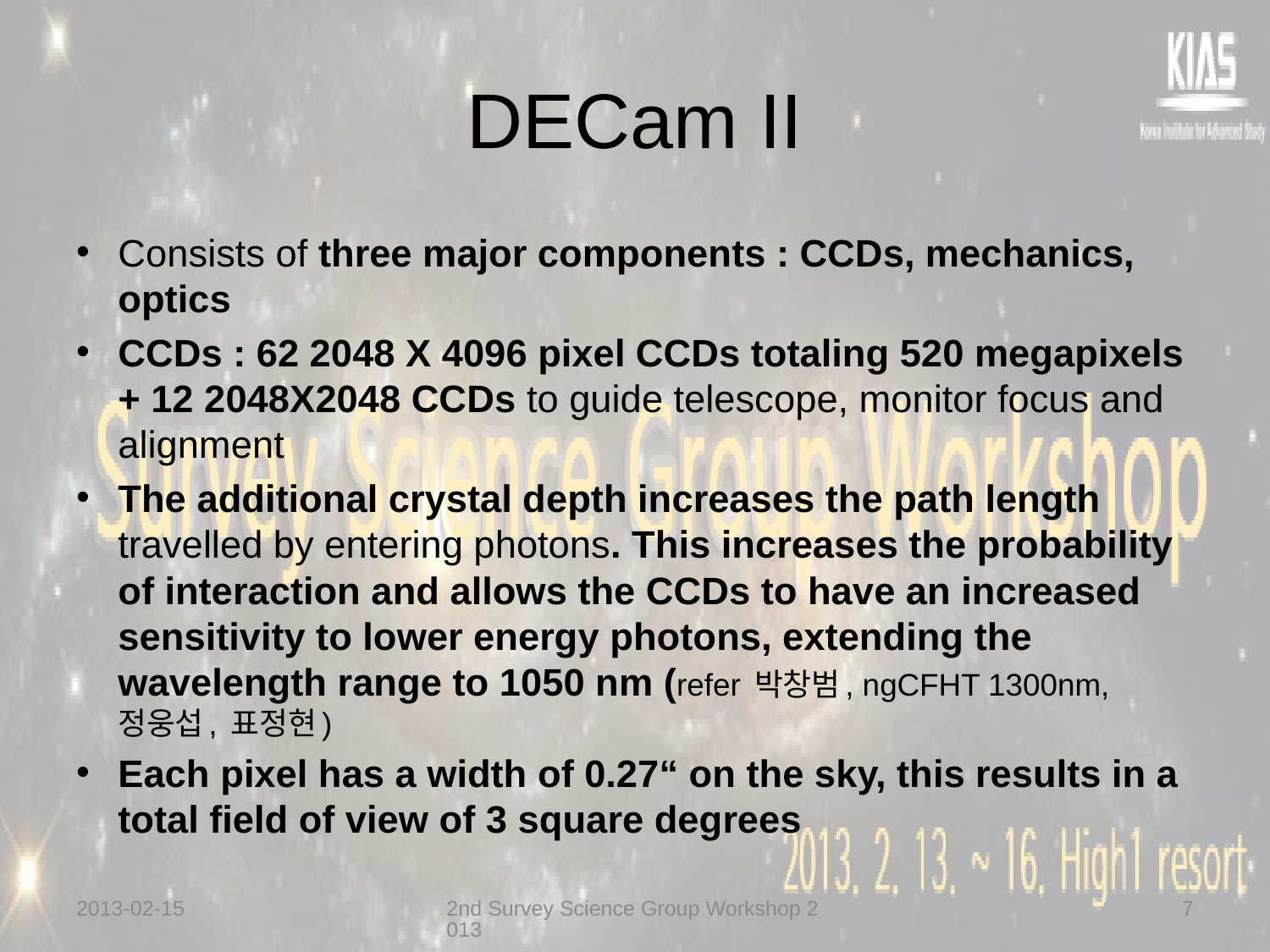

# DECam II
Consists of three major components : CCDs, mechanics, optics
CCDs : 62 2048 X 4096 pixel CCDs totaling 520 megapixels + 12 2048X2048 CCDs to guide telescope, monitor focus and alignment
The additional crystal depth increases the path length travelled by entering photons. This increases the probability of interaction and allows the CCDs to have an increased sensitivity to lower energy photons, extending the wavelength range to 1050 nm (refer 박창범, ngCFHT 1300nm, 정웅섭, 표정현)
Each pixel has a width of 0.27“ on the sky, this results in a total field of view of 3 square degrees
2013-02-15
2nd Survey Science Group Workshop 2013
7